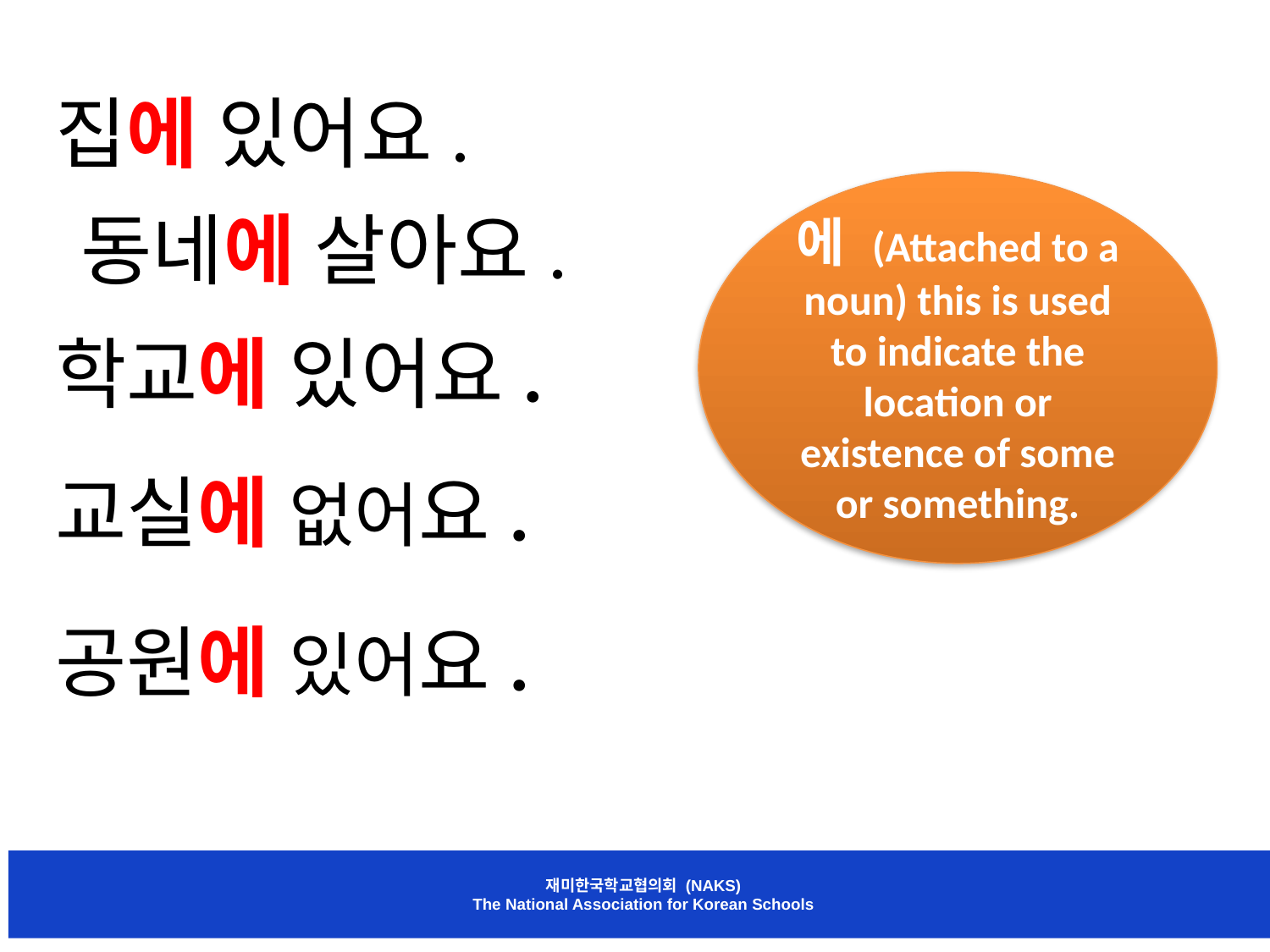

집에 있어요.

에 (Attached to a noun) this is used to indicate the location or existence of some or something.

  동네에 살아요.
학교에 있어요.
교실에 없어요.
공원에 있어요.
재미한국학교협의회 (NAKS)
The National Association for Korean Schools